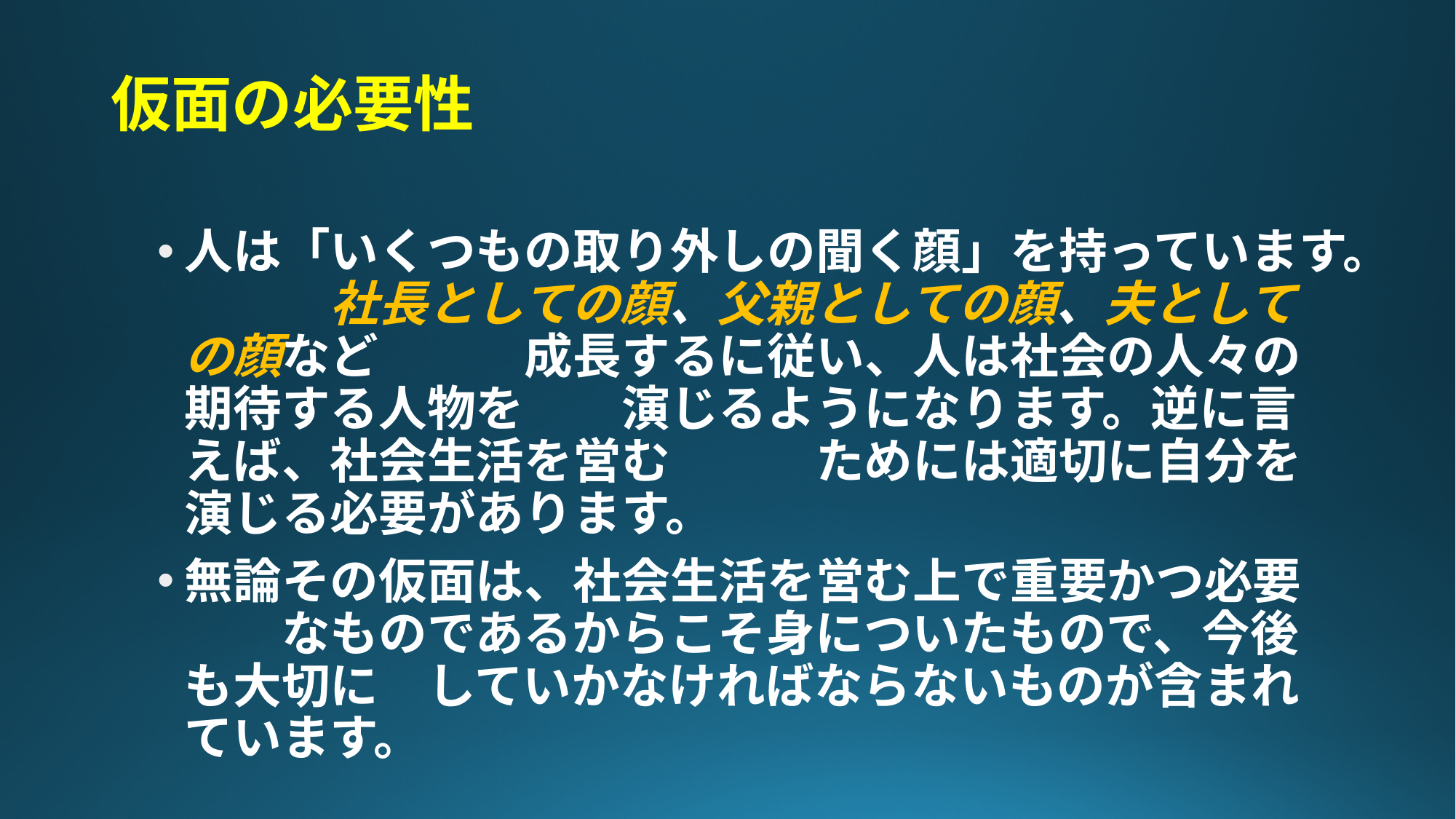

# 仮面の必要性
人は「いくつもの取り外しの聞く顔」を持っています。　　　社長としての顔、父親としての顔、夫としての顔など　　　成長するに従い、人は社会の人々の期待する人物を　　演じるようになります。逆に言えば、社会生活を営む　　　ためには適切に自分を演じる必要があります。
無論その仮面は、社会生活を営む上で重要かつ必要　　なものであるからこそ身についたもので、今後も大切に　していかなければならないものが含まれています。